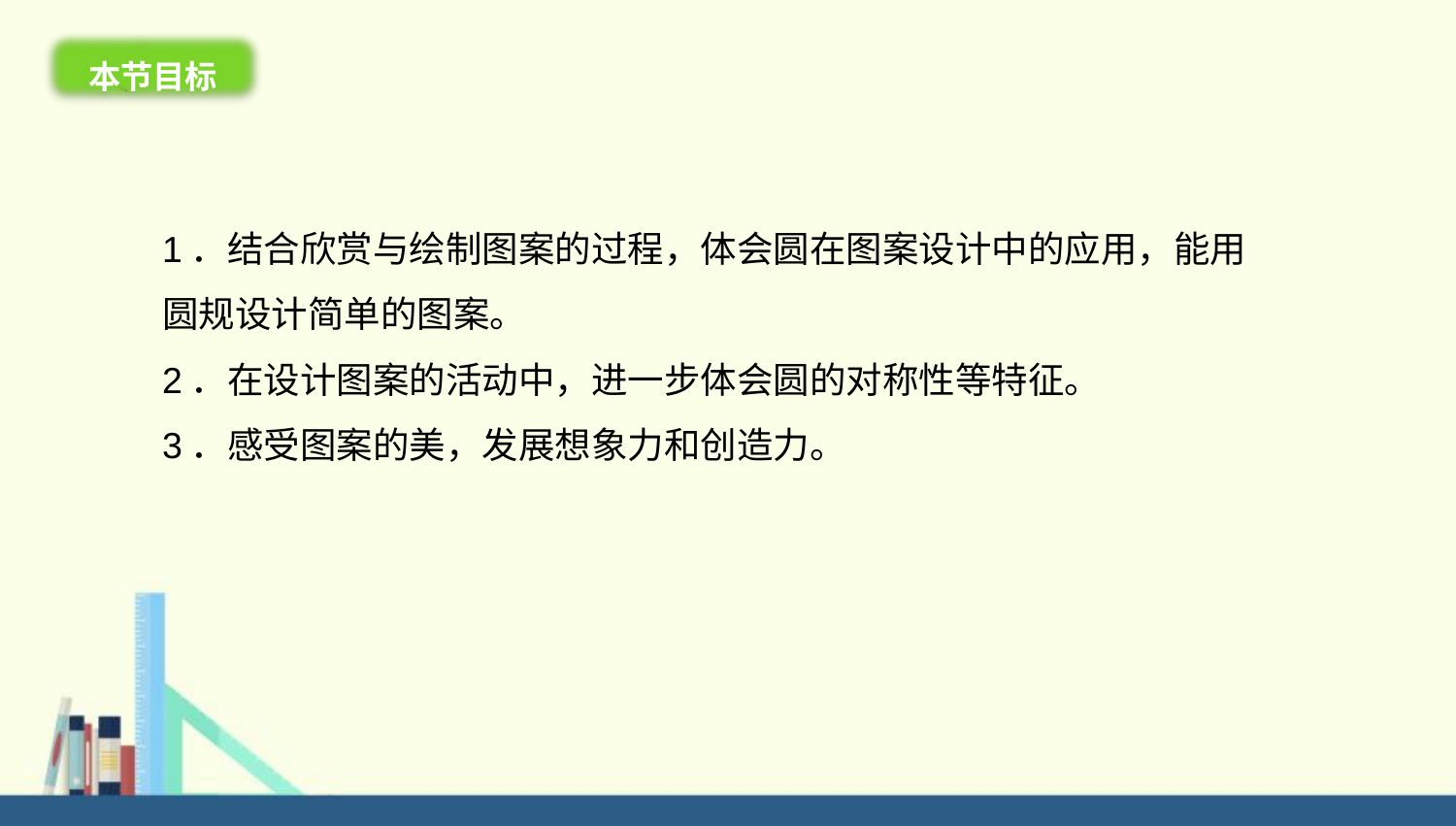

本节目标
1．结合欣赏与绘制图案的过程，体会圆在图案设计中的应用，能用圆规设计简单的图案。
2．在设计图案的活动中，进一步体会圆的对称性等特征。
3．感受图案的美，发展想象力和创造力。